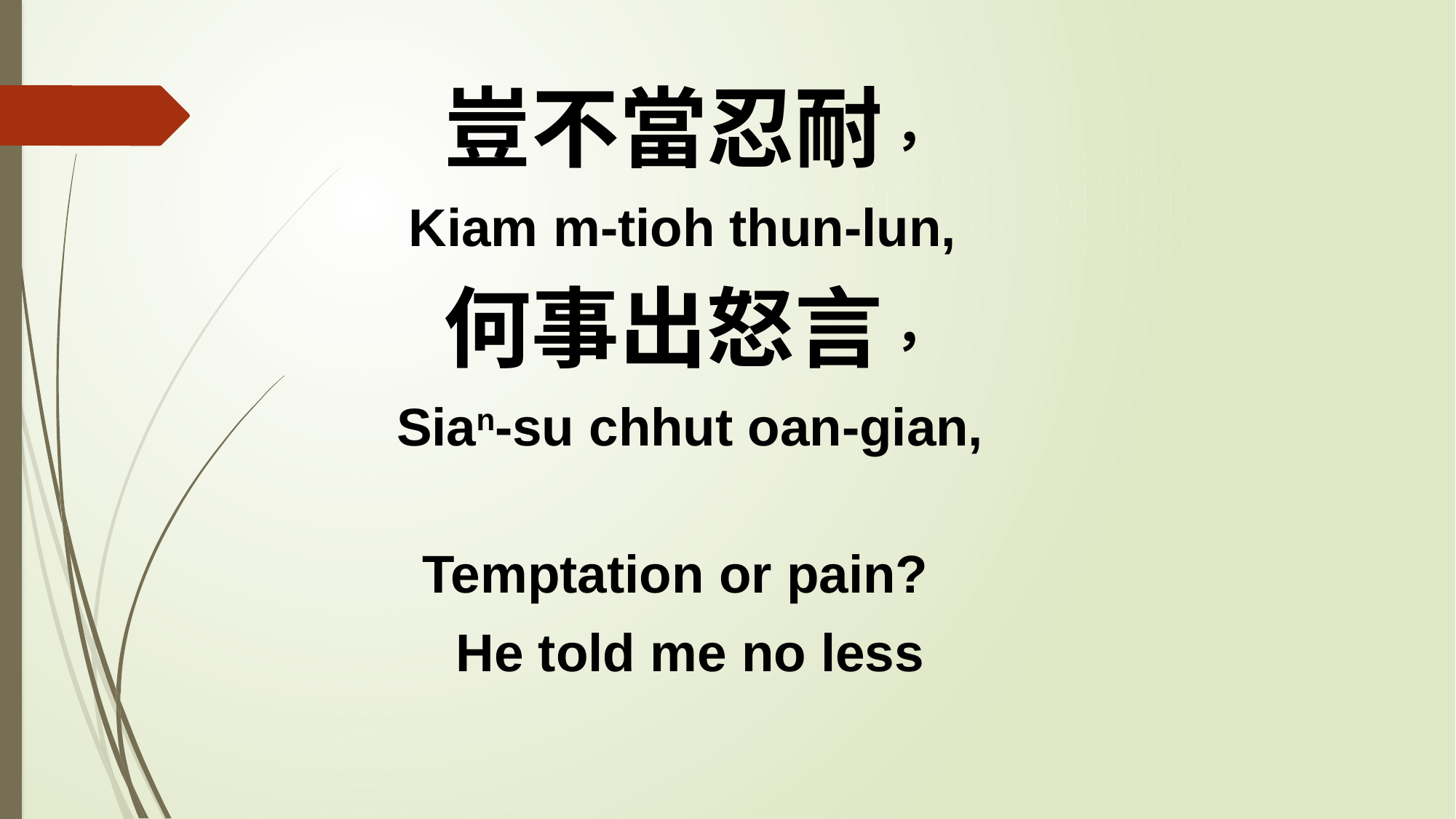

豈不當忍耐，
Kiam m-tioh thun-lun,
何事出怒言，
Sian-su chhut oan-gian,

Temptation or pain?
He told me no less